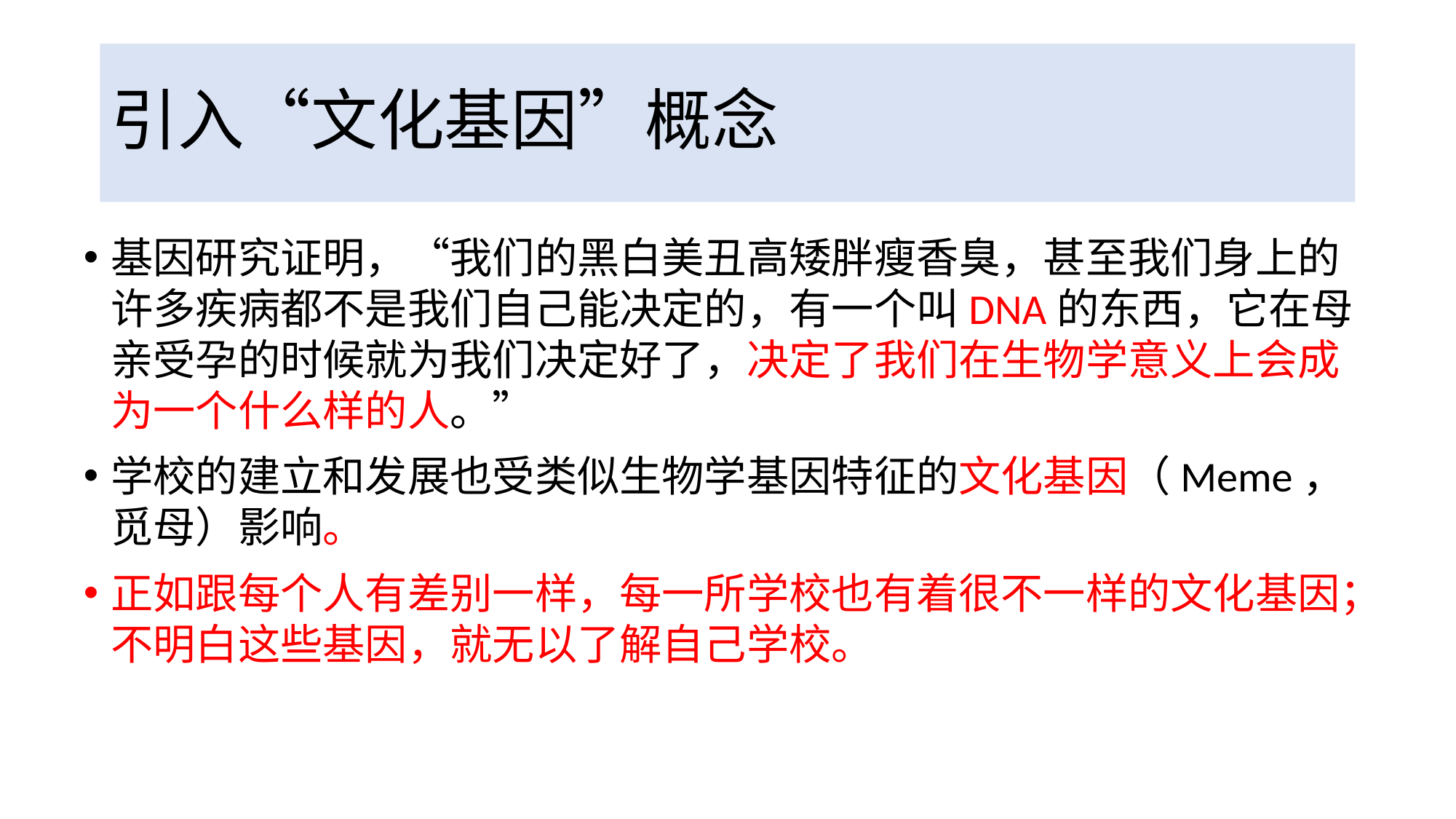

# 引入“文化基因”概念
基因研究证明，“我们的黑白美丑高矮胖瘦香臭，甚至我们身上的许多疾病都不是我们自己能决定的，有一个叫DNA的东西，它在母亲受孕的时候就为我们决定好了，决定了我们在生物学意义上会成为一个什么样的人。”
学校的建立和发展也受类似生物学基因特征的文化基因（Meme，觅母）影响。
正如跟每个人有差别一样，每一所学校也有着很不一样的文化基因；不明白这些基因，就无以了解自己学校。